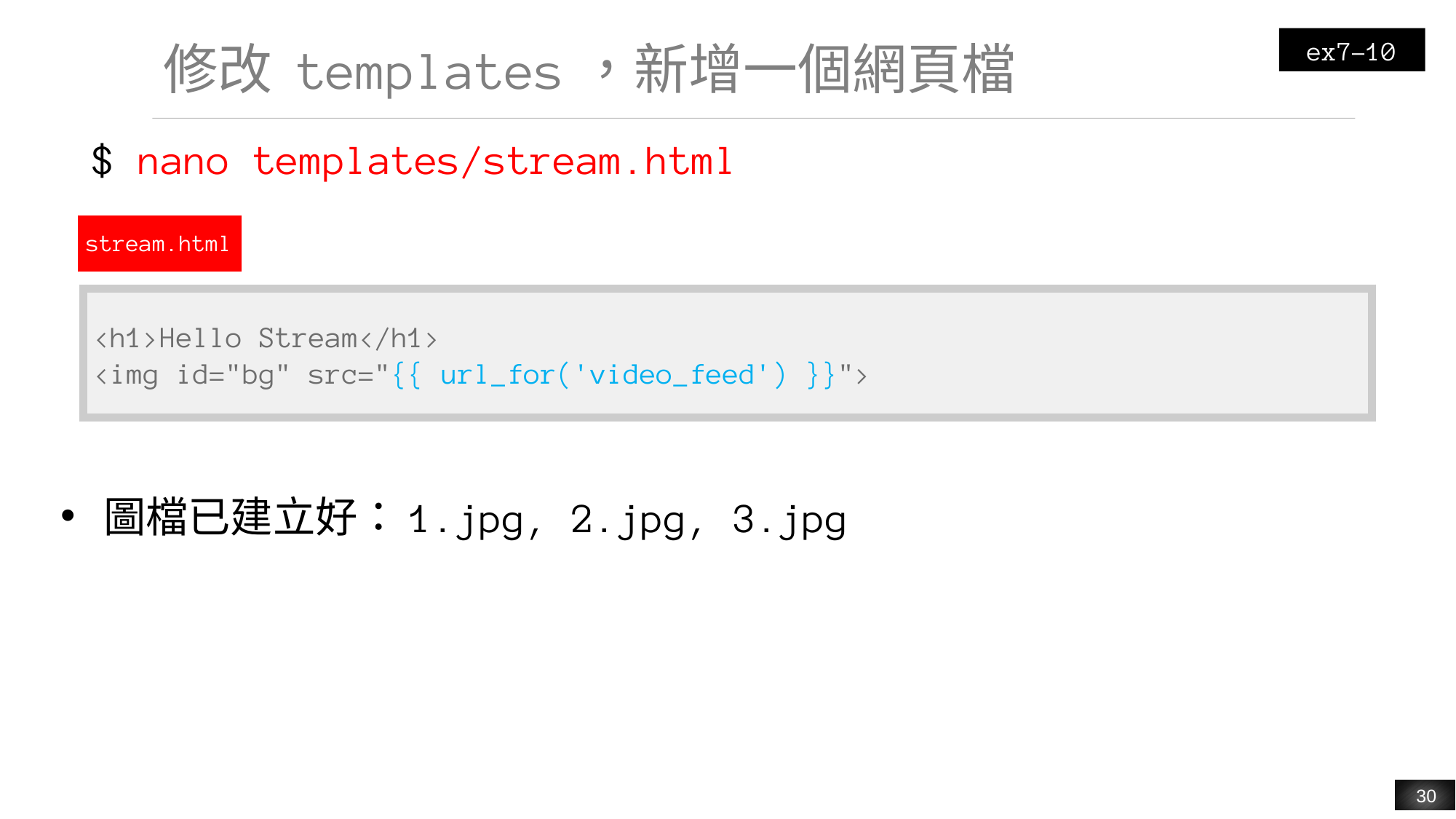

ex7-10
# 修改 templates，新增一個網頁檔
$ nano templates/stream.html

圖檔已建立好：1.jpg, 2.jpg, 3.jpg

| stream.html |  |
| --- | --- |
| <h1>Hello Stream</h1> <img id="bg" src="{{ url\_for('video\_feed') }}"> |
| --- |